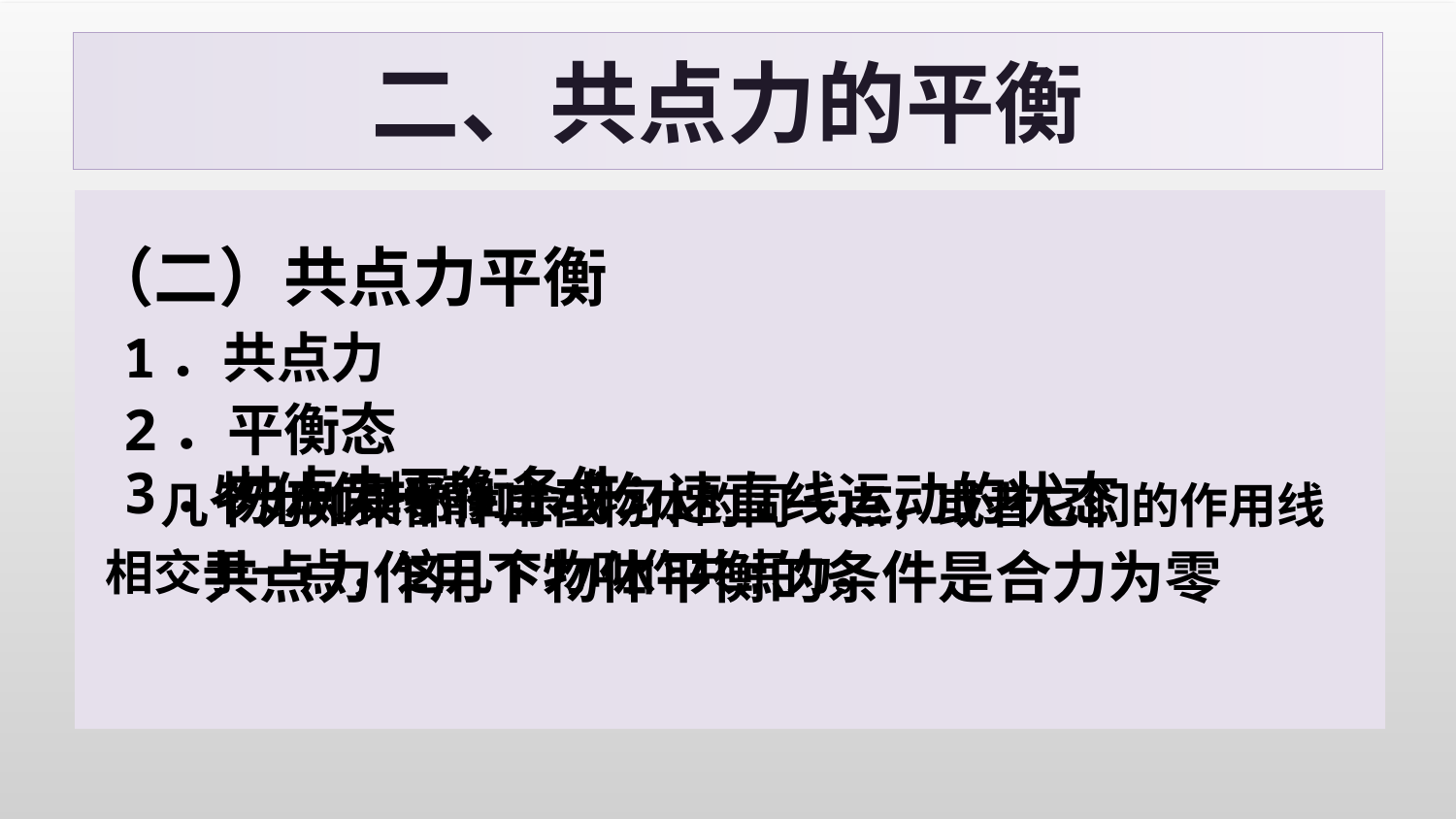

# 二、共点力的平衡
（二）共点力平衡

1．共点力
2．平衡态
3．共点力平衡条件：

物体保持静止或匀速直线运动的状态
    几个力如果都作用在物体的同一点，或者它们的作用线相交于一点，这几个力叫作共点力。
共点力作用下物体平衡的条件是合力为零